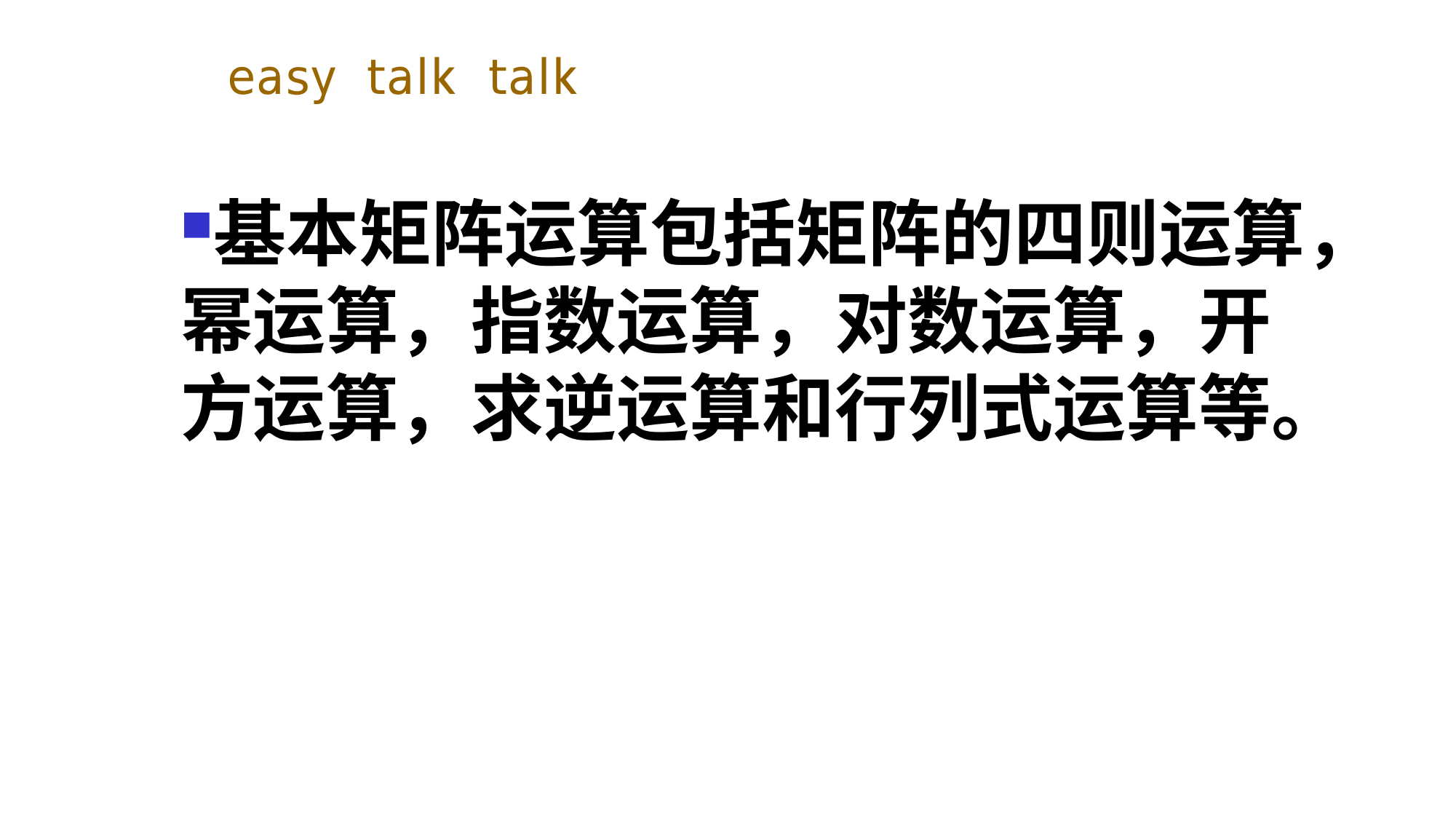

# easy  talk  talk
基本矩阵运算包括矩阵的四则运算，幂运算，指数运算，对数运算，开方运算，求逆运算和行列式运算等。